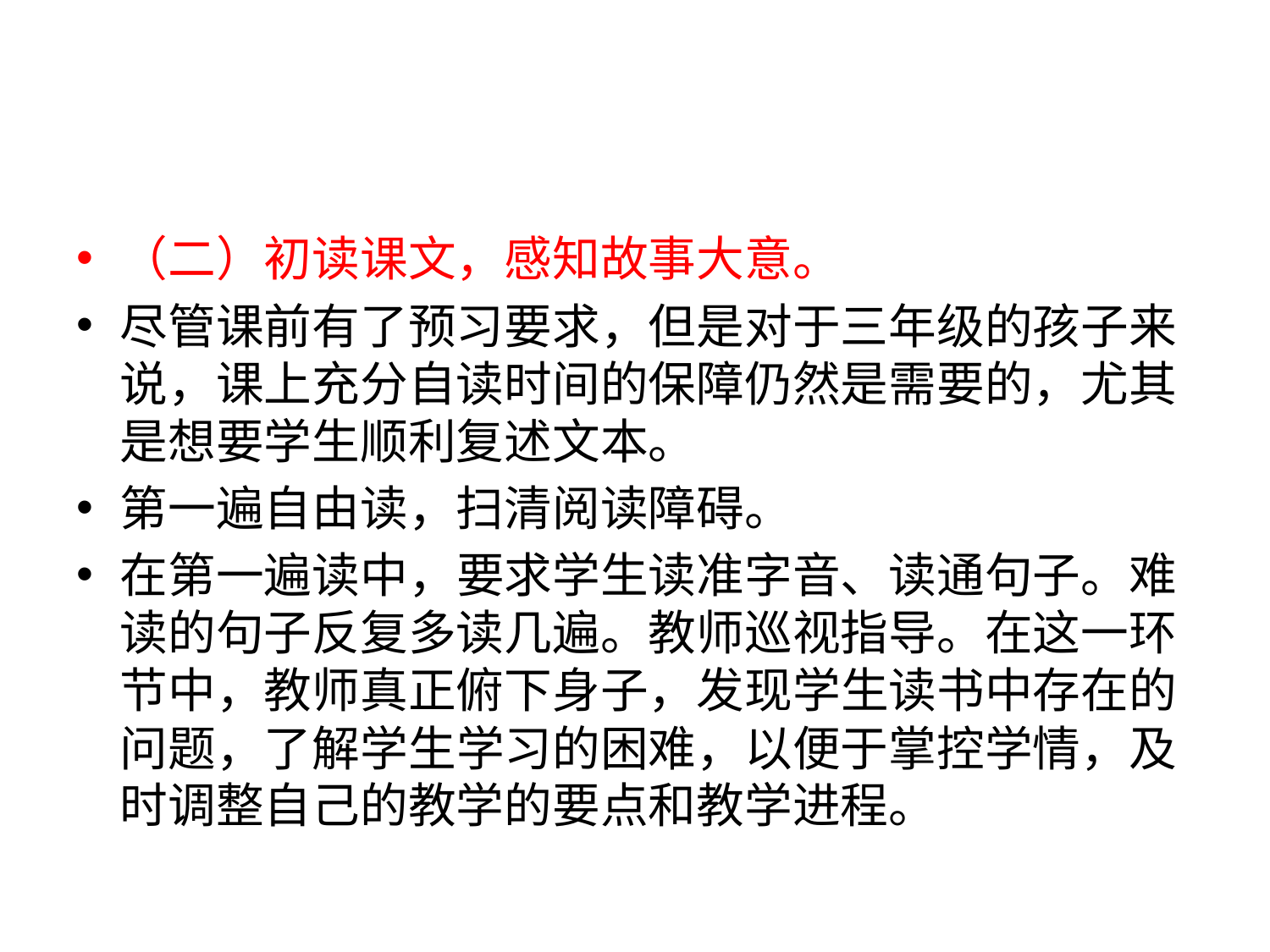

（二）初读课文，感知故事大意。
尽管课前有了预习要求，但是对于三年级的孩子来说，课上充分自读时间的保障仍然是需要的，尤其是想要学生顺利复述文本。
第一遍自由读，扫清阅读障碍。
在第一遍读中，要求学生读准字音、读通句子。难读的句子反复多读几遍。教师巡视指导。在这一环节中，教师真正俯下身子，发现学生读书中存在的问题，了解学生学习的困难，以便于掌控学情，及时调整自己的教学的要点和教学进程。